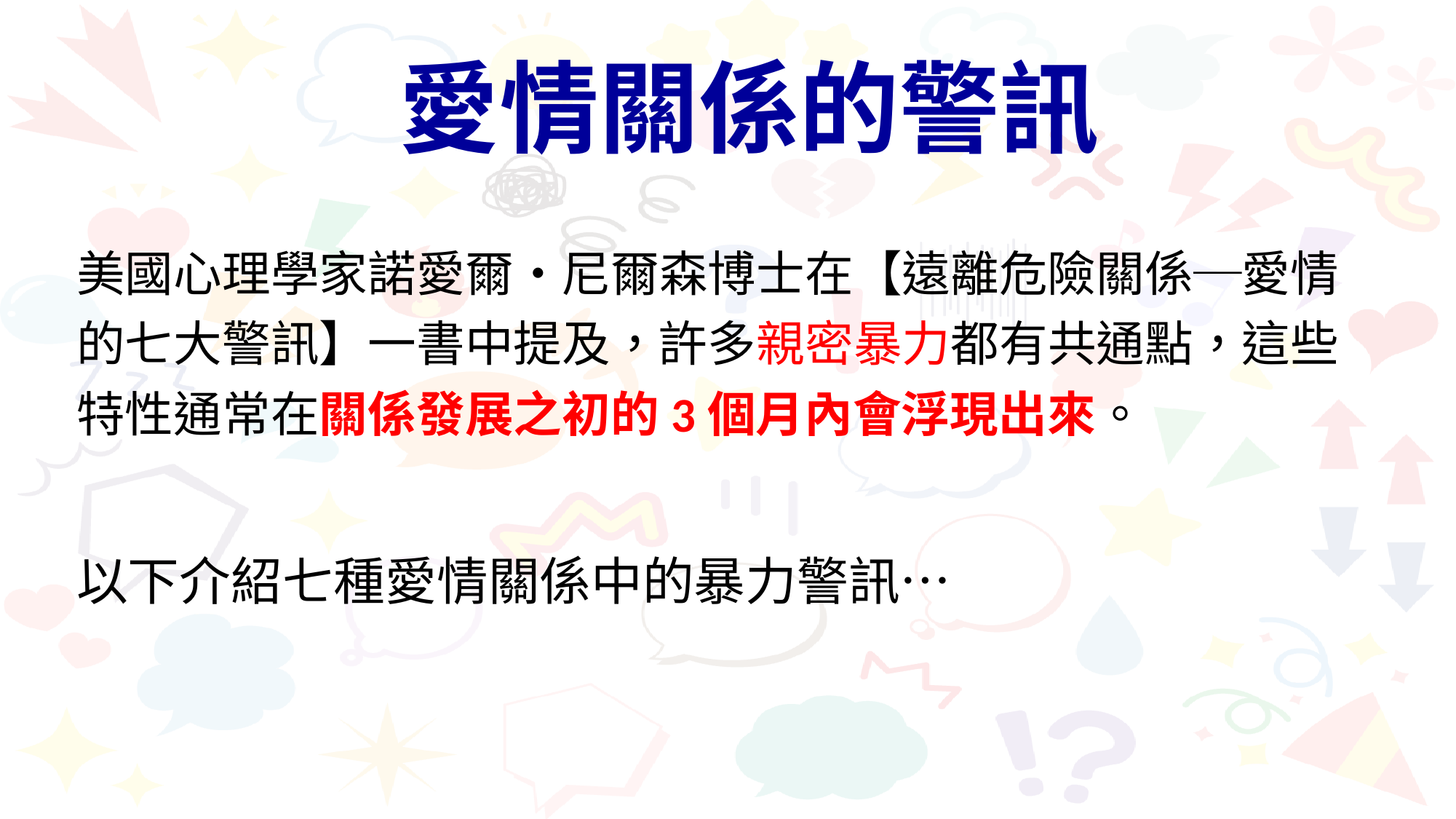

愛情關係的警訊
美國心理學家諾愛爾‧尼爾森博士在【遠離危險關係─愛情的七大警訊】一書中提及，許多親密暴力都有共通點，這些特性通常在關係發展之初的3個月內會浮現出來。

以下介紹七種愛情關係中的暴力警訊…